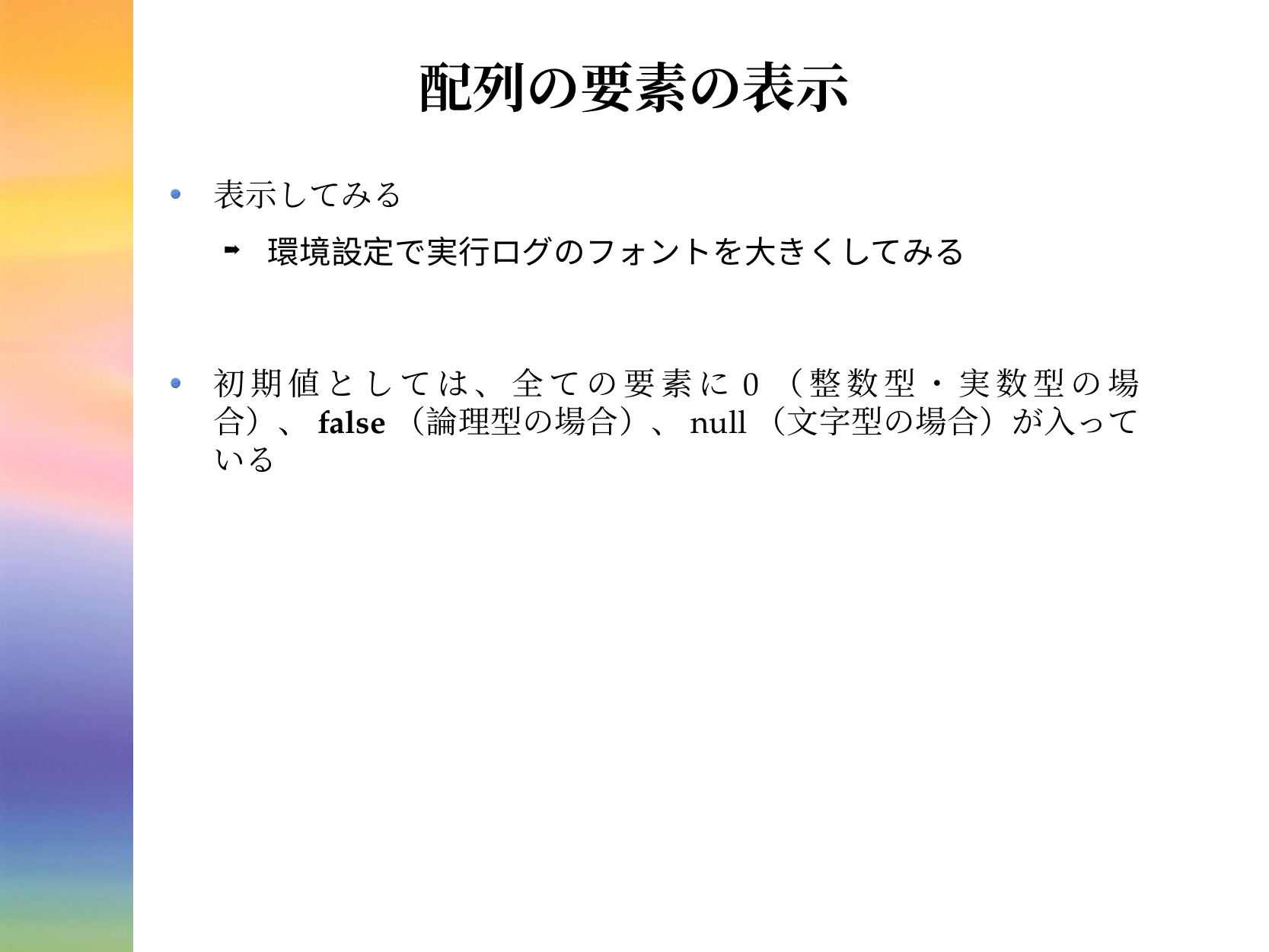

# 配列の要素の表示
表示してみる
環境設定で実行ログのフォントを大きくしてみる

初期値としては、全ての要素に0（整数型・実数型の場合）、false（論理型の場合）、null（文字型の場合）が入っている